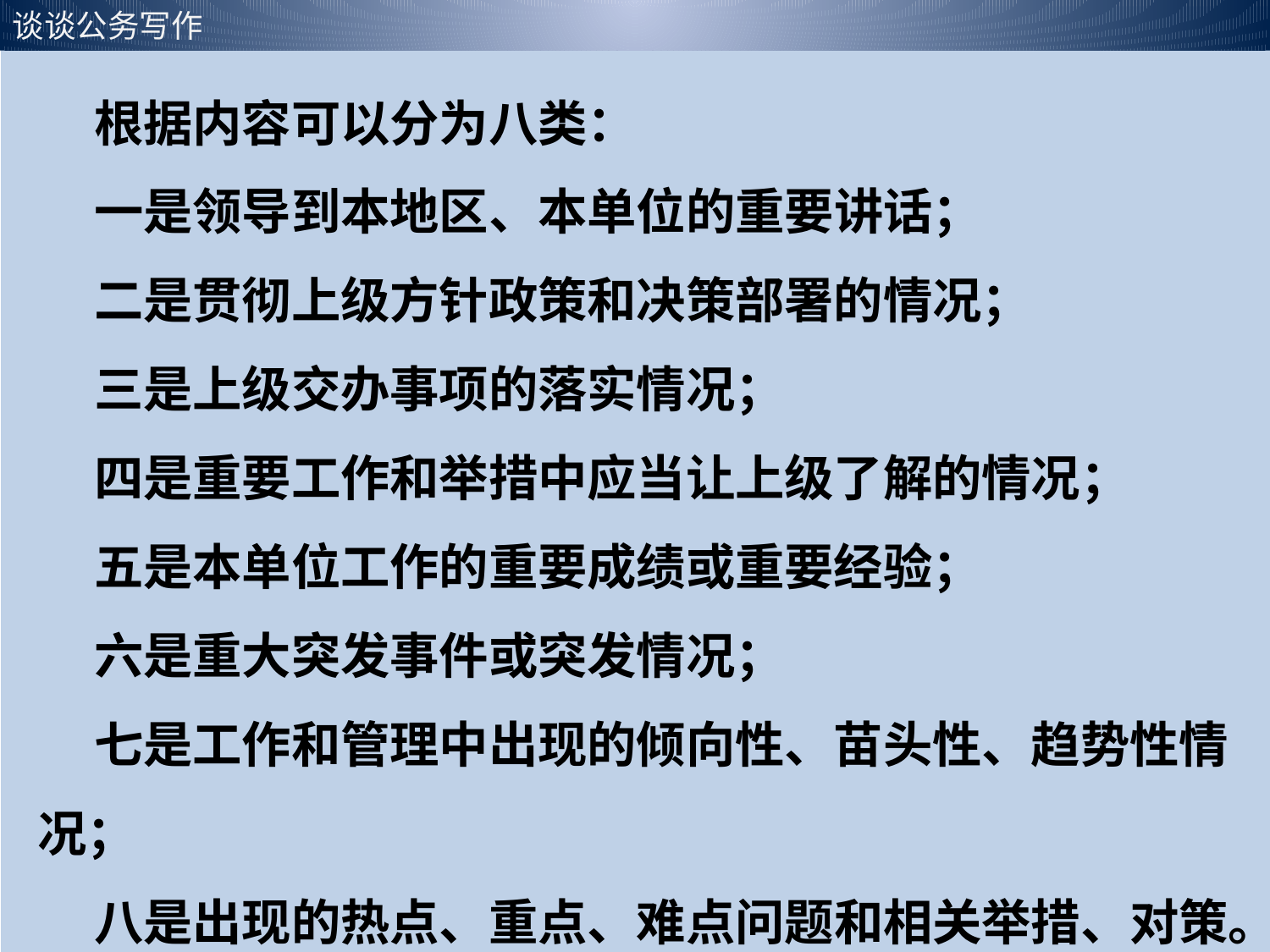

根据内容可以分为八类：
    一是领导到本地区、本单位的重要讲话；
    二是贯彻上级方针政策和决策部署的情况；
    三是上级交办事项的落实情况；
    四是重要工作和举措中应当让上级了解的情况；
    五是本单位工作的重要成绩或重要经验；
    六是重大突发事件或突发情况；
    七是工作和管理中出现的倾向性、苗头性、趋势性情况；
    八是出现的热点、重点、难点问题和相关举措、对策。